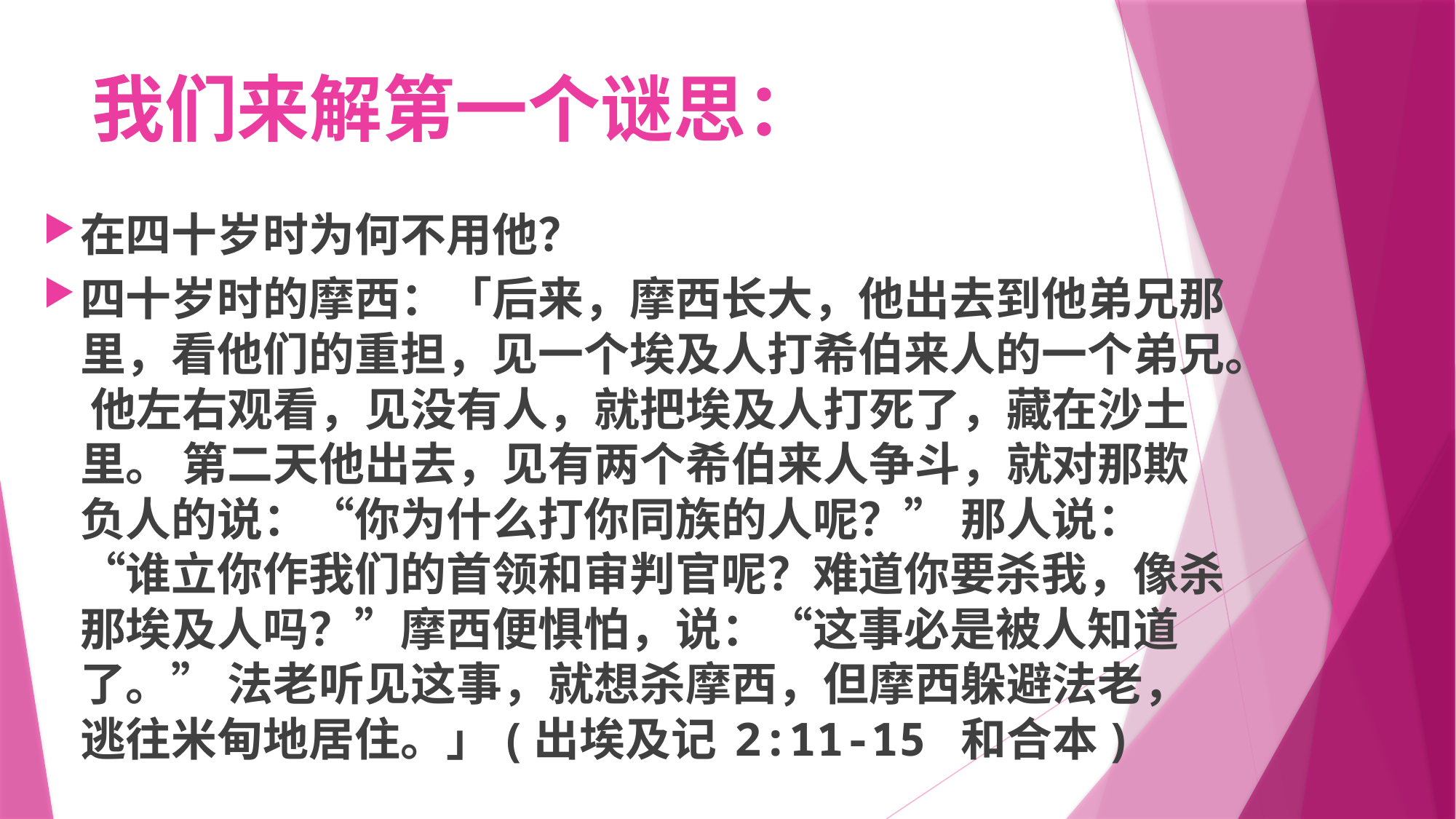

# 我们来解第一个谜思：
在四十岁时为何不用他？
四十岁时的摩西：「后来，摩西长大，他出去到他弟兄那里，看他们的重担，见一个埃及人打希伯来人的一个弟兄。 他左右观看，见没有人，就把埃及人打死了，藏在沙土里。 第二天他出去，见有两个希伯来人争斗，就对那欺负人的说：“你为什么打你同族的人呢？” 那人说：“谁立你作我们的首领和审判官呢？难道你要杀我，像杀那埃及人吗？”摩西便惧怕，说：“这事必是被人知道了。” 法老听见这事，就想杀摩西，但摩西躲避法老，逃往米甸地居住。」(出埃及记 2:11-15 和合本)